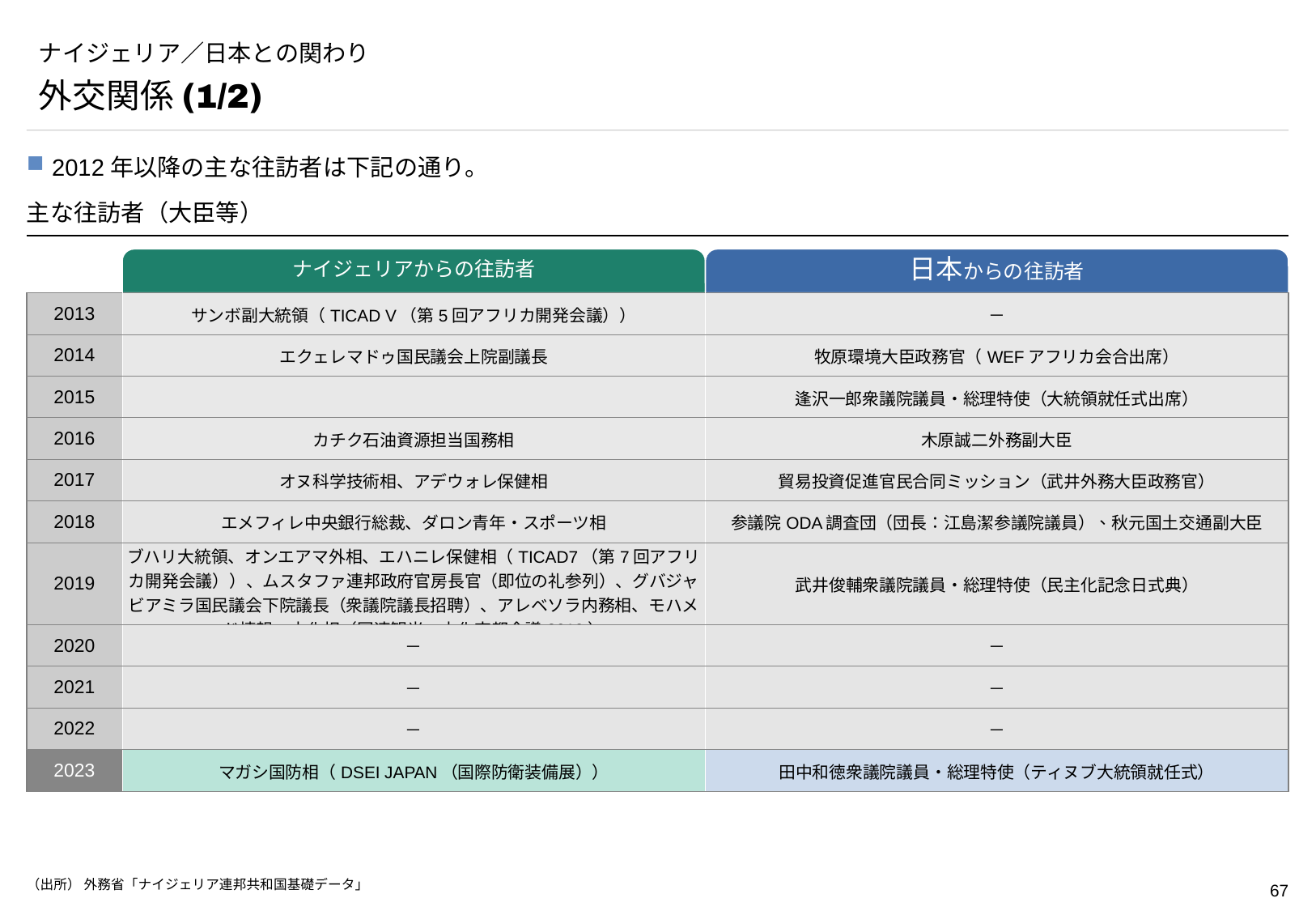

# ナイジェリア／日本との関わり
外交関係(1/2)
2012年以降の主な往訪者は下記の通り。
主な往訪者（大臣等）
ナイジェリアからの往訪者
日本からの往訪者
| 2013 | サンボ副大統領（TICAD V（第5回アフリカ開発会議）） | － |
| --- | --- | --- |
| 2014 | エクェレマドゥ国民議会上院副議長 | 牧原環境大臣政務官（WEFアフリカ会合出席） |
| 2015 |  | 逢沢一郎衆議院議員・総理特使（大統領就任式出席） |
| 2016 | カチク石油資源担当国務相 | 木原誠二外務副大臣 |
| 2017 | オヌ科学技術相、アデウォレ保健相 | 貿易投資促進官民合同ミッション（武井外務大臣政務官） |
| 2018 | エメフィレ中央銀行総裁、ダロン青年・スポーツ相 | 参議院ODA調査団（団長：江島潔参議院議員）、秋元国土交通副大臣 |
| 2019 | ブハリ大統領、オンエアマ外相、エハニレ保健相（TICAD7（第7回アフリカ開発会議））、ムスタファ連邦政府官房長官（即位の礼参列）、グバジャビアミラ国民議会下院議長（衆議院議長招聘）、アレベソラ内務相、モハメド情報・文化相（国連観光・文化京都会議2019） | 武井俊輔衆議院議員・総理特使（民主化記念日式典） |
| 2020 | － | － |
| 2021 | － | － |
| 2022 | － | － |
| 2023 | マガシ国防相（DSEI JAPAN（国際防衛装備展）） | 田中和徳衆議院議員・総理特使（ティヌブ大統領就任式） |
（出所） 外務省「ナイジェリア連邦共和国基礎データ」